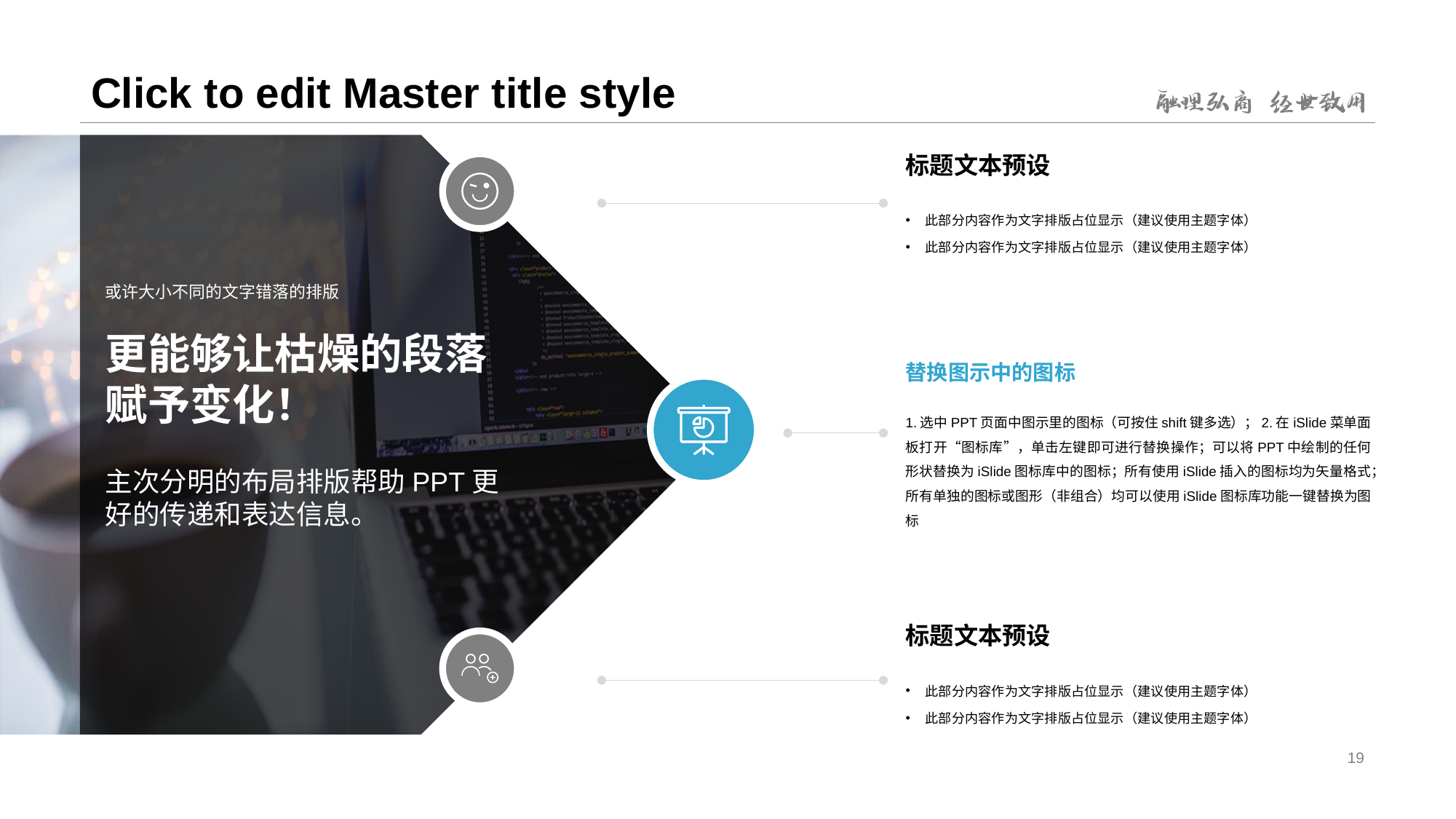

# Click to edit Master title style

标题文本预设

此部分内容作为文字排版占位显示（建议使用主题字体）
此部分内容作为文字排版占位显示（建议使用主题字体）
或许大小不同的文字错落的排版
更能够让枯燥的段落赋予变化！
替换图示中的图标

1.选中PPT页面中图示里的图标（可按住shift键多选）；2.在iSlide菜单面板打开“图标库”，单击左键即可进行替换操作；可以将PPT中绘制的任何形状替换为iSlide图标库中的图标；所有使用iSlide插入的图标均为矢量格式；所有单独的图标或图形（非组合）均可以使用iSlide图标库功能一键替换为图标

主次分明的布局排版帮助PPT更好的传递和表达信息。
标题文本预设

此部分内容作为文字排版占位显示（建议使用主题字体）
此部分内容作为文字排版占位显示（建议使用主题字体）

19